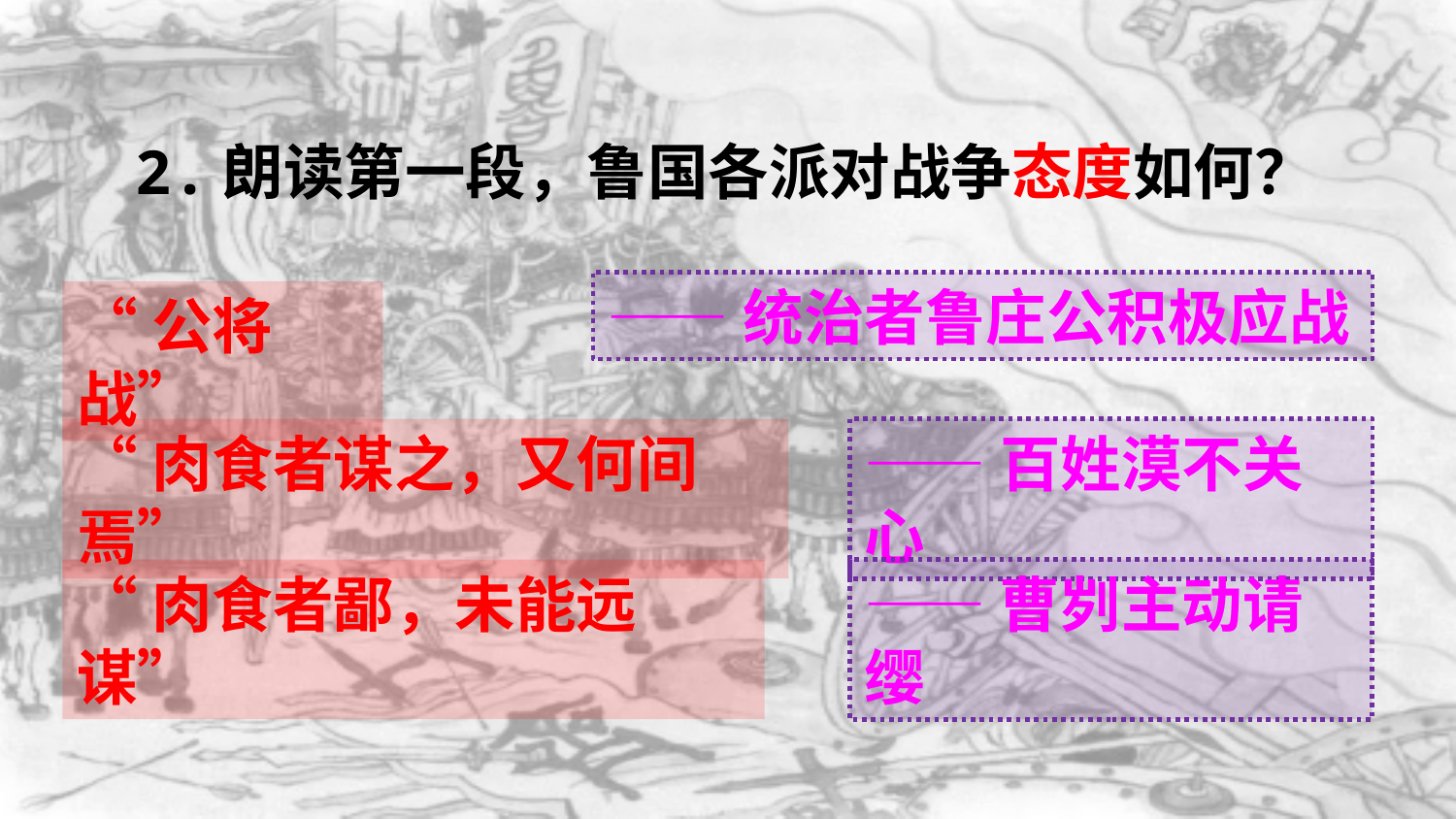

2.朗读第一段，鲁国各派对战争态度如何？
——统治者鲁庄公积极应战
“公将战”
“肉食者谋之，又何间焉”
——百姓漠不关心
“肉食者鄙，未能远谋”
——曹刿主动请缨